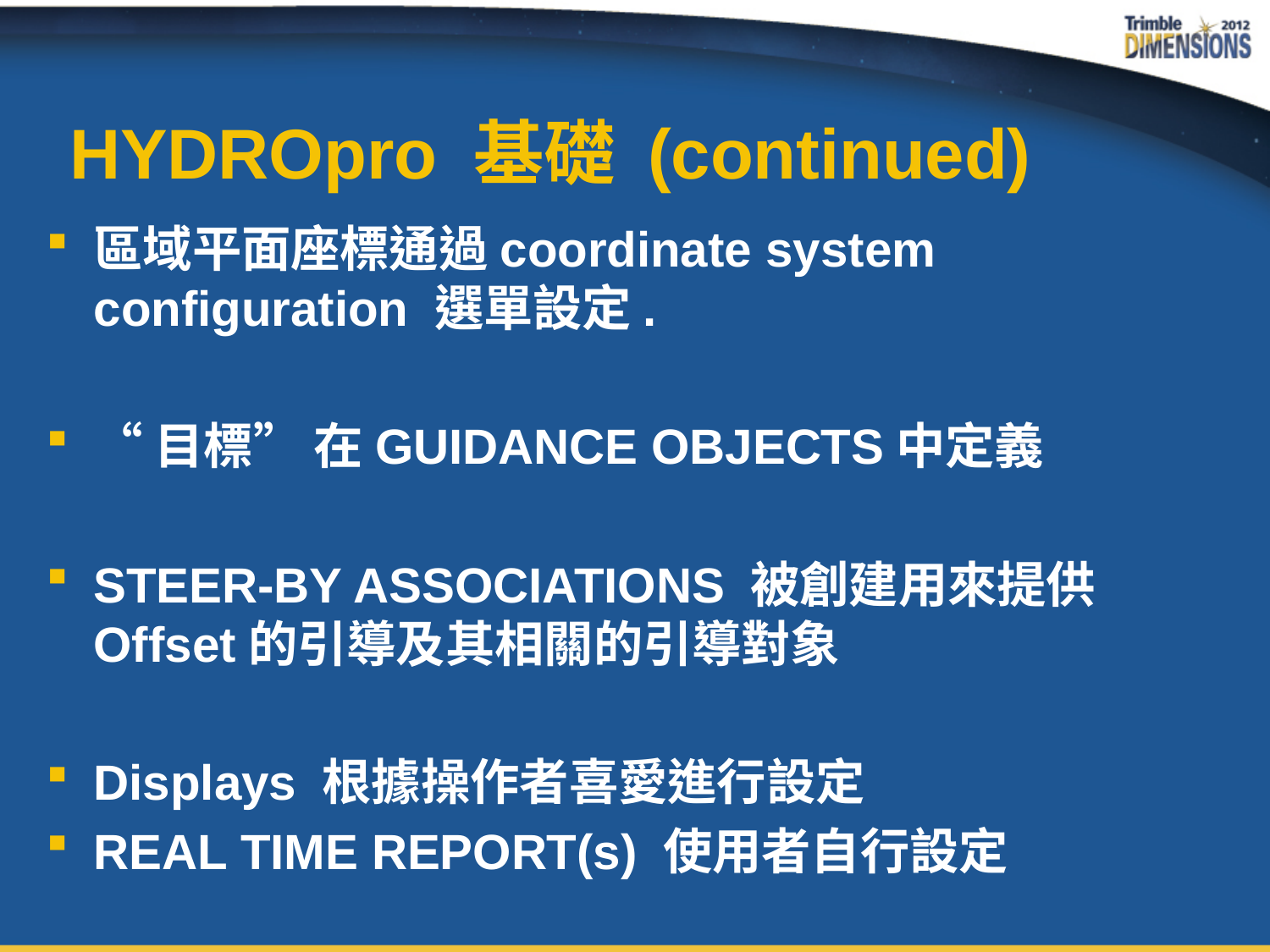

# HYDROpro 基礎 (continued)
區域平面座標通過coordinate system configuration 選單設定.

“目標” 在GUIDANCE OBJECTS中定義

STEER-BY ASSOCIATIONS 被創建用來提供Offset的引導及其相關的引導對象

Displays 根據操作者喜愛進行設定
REAL TIME REPORT(s) 使用者自行設定